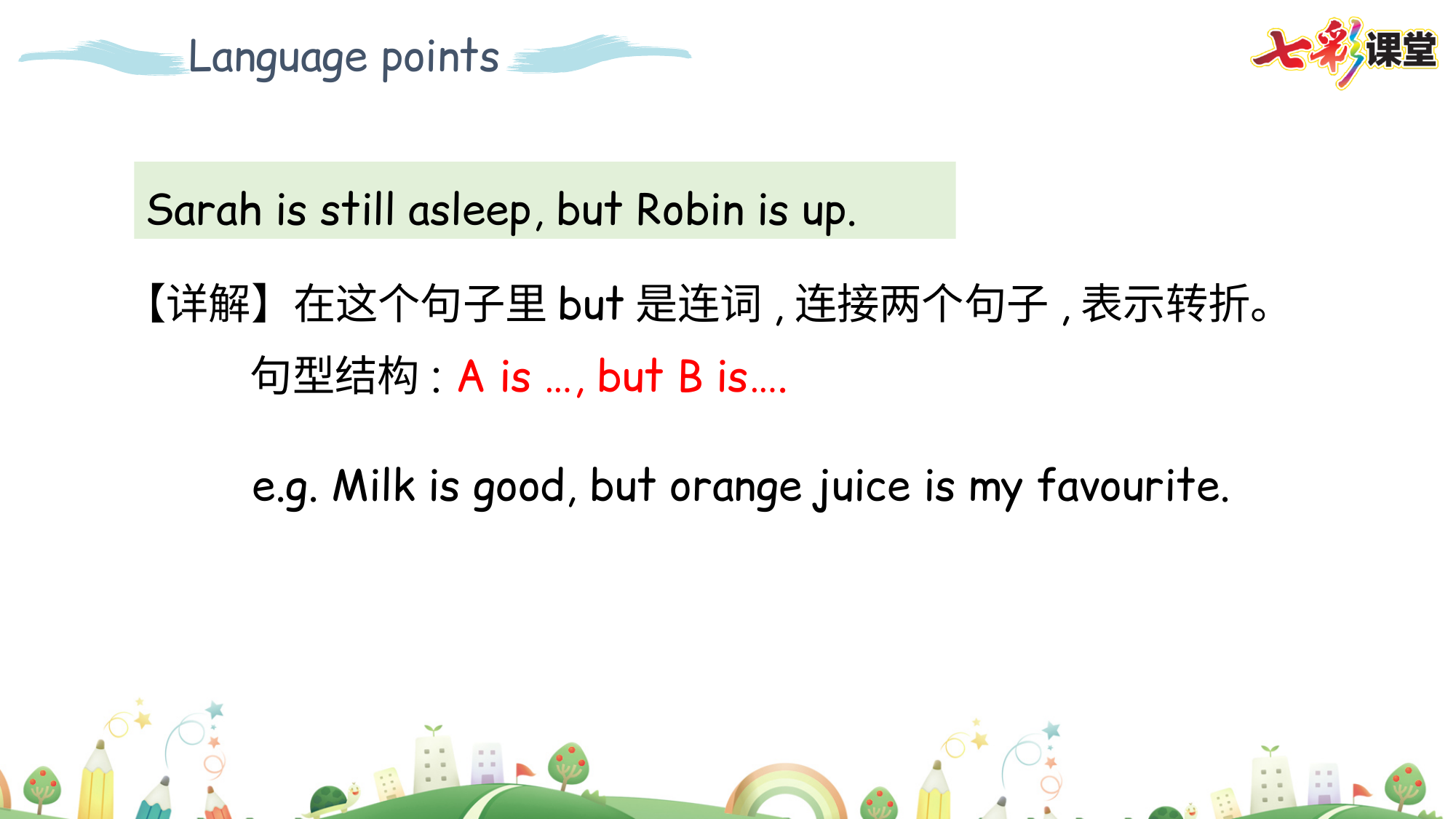

Language points

Sarah is still asleep, but Robin is up.
【详解】在这个句子里but是连词,连接两个句子,表示转折。
句型结构: A is …, but B is….
e.g. Milk is good, but orange juice is my favourite.